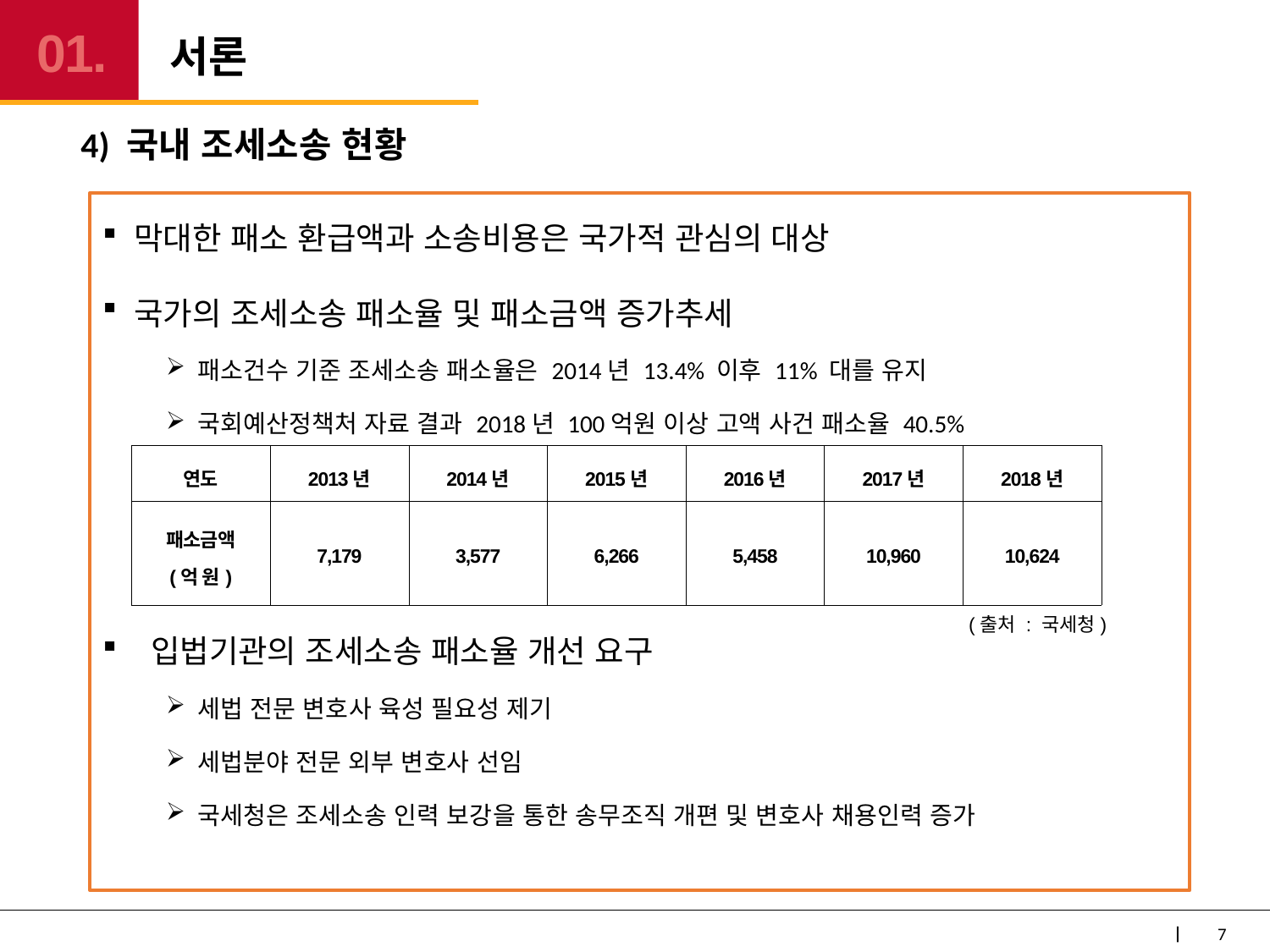

# 서론
01.
4) 국내 조세소송 현황
막대한 패소 환급액과 소송비용은 국가적 관심의 대상
국가의 조세소송 패소율 및 패소금액 증가추세
패소건수 기준 조세소송 패소율은 2014년 13.4% 이후 11% 대를 유지
국회예산정책처 자료 결과 2018년 100억원 이상 고액 사건 패소율 40.5%

 입법기관의 조세소송 패소율 개선 요구
세법 전문 변호사 육성 필요성 제기
세법분야 전문 외부 변호사 선임
국세청은 조세소송 인력 보강을 통한 송무조직 개편 및 변호사 채용인력 증가

| 연도 | 2013년 | 2014년 | 2015년 | 2016년 | 2017년 | 2018년 |
| --- | --- | --- | --- | --- | --- | --- |
| 패소금액 (억 원) | 7,179 | 3,577 | 6,266 | 5,458 | 10,960 | 10,624 |
(출처 : 국세청)